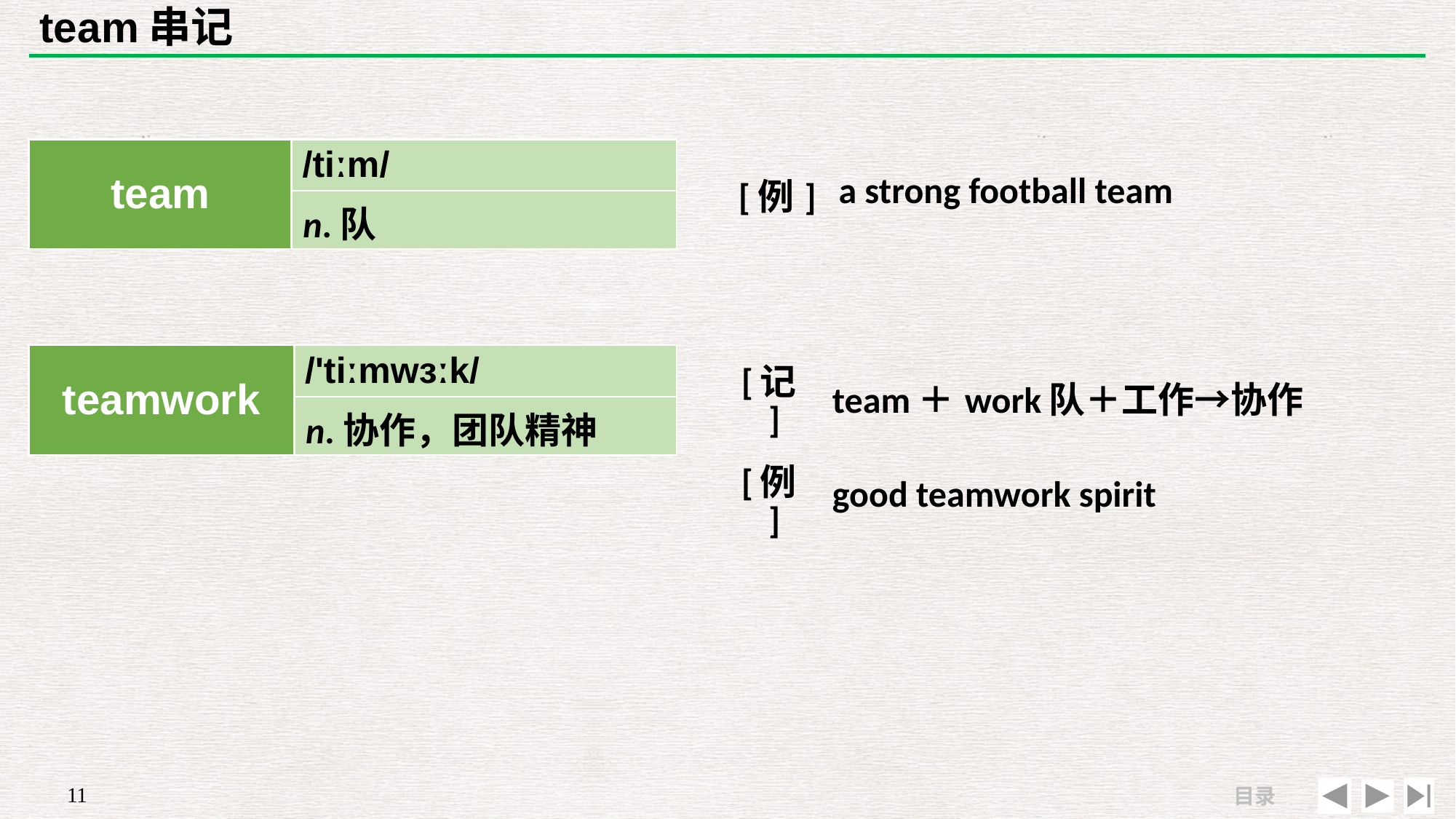

# team串记

|  |  |
| --- | --- |
| [例] | a strong football team |
| team | /tiːm/ |
| --- | --- |
|  |  |
n.队
| teamwork | /'tiːmwɜːk/ |
| --- | --- |
|  |  |
| [记] | team＋work队＋工作→协作 |
| --- | --- |
| [例] | good teamwork spirit |
n.协作，团队精神